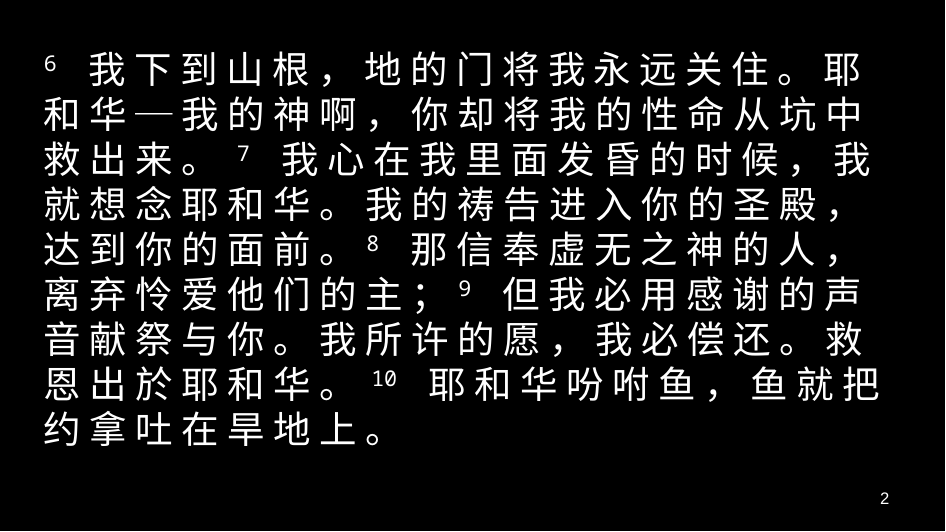

6 我 下 到 山 根 ， 地 的 门 将 我 永 远 关 住 。 耶 和 华 ─ 我 的 神 啊 ， 你 却 将 我 的 性 命 从 坑 中 救 出 来 。 7 我 心 在 我 里 面 发 昏 的 时 候 ， 我 就 想 念 耶 和 华 。 我 的 祷 告 进 入 你 的 圣 殿 ， 达 到 你 的 面 前 。8 那 信 奉 虚 无 之 神 的 人 ， 离 弃 怜 爱 他 们 的 主 ；9 但 我 必 用 感 谢 的 声 音 献 祭 与 你 。 我 所 许 的 愿 ， 我 必 偿 还 。 救 恩 出 於 耶 和 华 。 10 耶 和 华 吩 咐 鱼 ， 鱼 就 把 约 拿 吐 在 旱 地 上 。
2